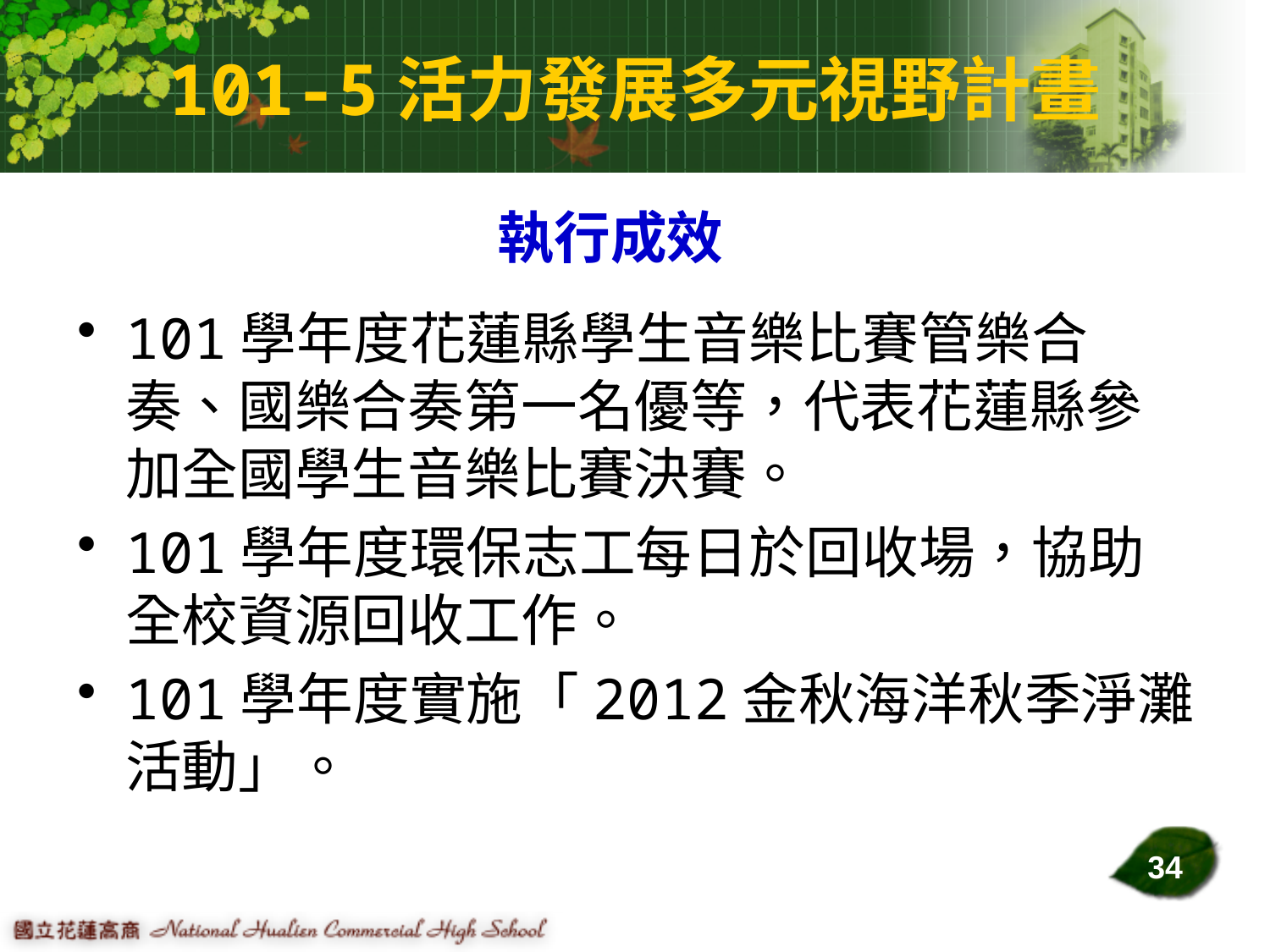

# 101-5活力發展多元視野計畫
執行成效
101學年度花蓮縣學生音樂比賽管樂合奏、國樂合奏第一名優等，代表花蓮縣參加全國學生音樂比賽決賽。
101學年度環保志工每日於回收場，協助全校資源回收工作。
101學年度實施「2012金秋海洋秋季淨灘活動」。